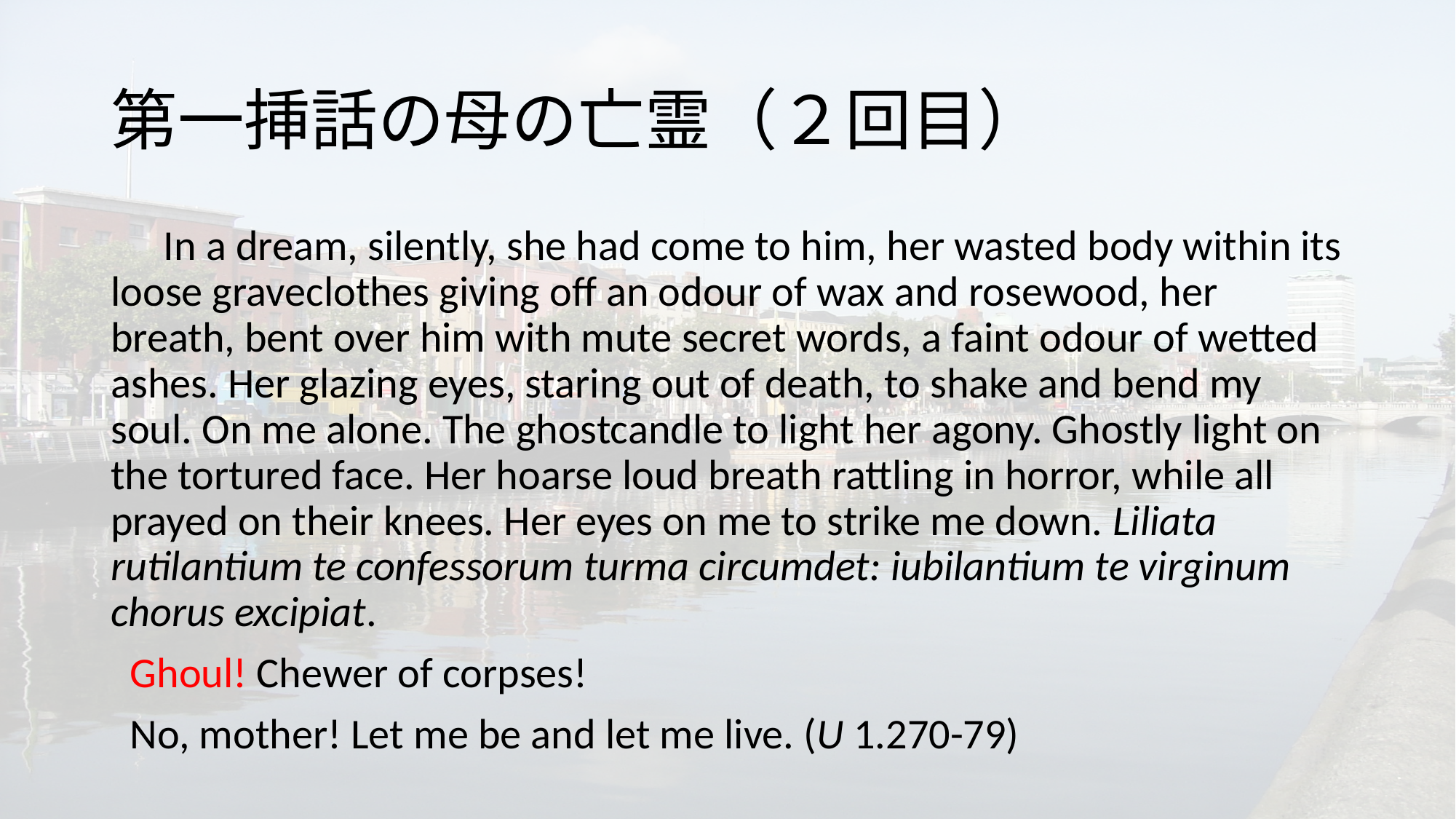

# 第一挿話の母の亡霊（２回目）
　In a dream, silently, she had come to him, her wasted body within its loose graveclothes giving off an odour of wax and rosewood, her breath, bent over him with mute secret words, a faint odour of wetted ashes. Her glazing eyes, staring out of death, to shake and bend my soul. On me alone. The ghostcandle to light her agony. Ghostly light on the tortured face. Her hoarse loud breath rattling in horror, while all prayed on their knees. Her eyes on me to strike me down. Liliata rutilantium te confessorum turma circumdet: iubilantium te virginum chorus excipiat.
  Ghoul! Chewer of corpses!
  No, mother! Let me be and let me live. (U 1.270-79)